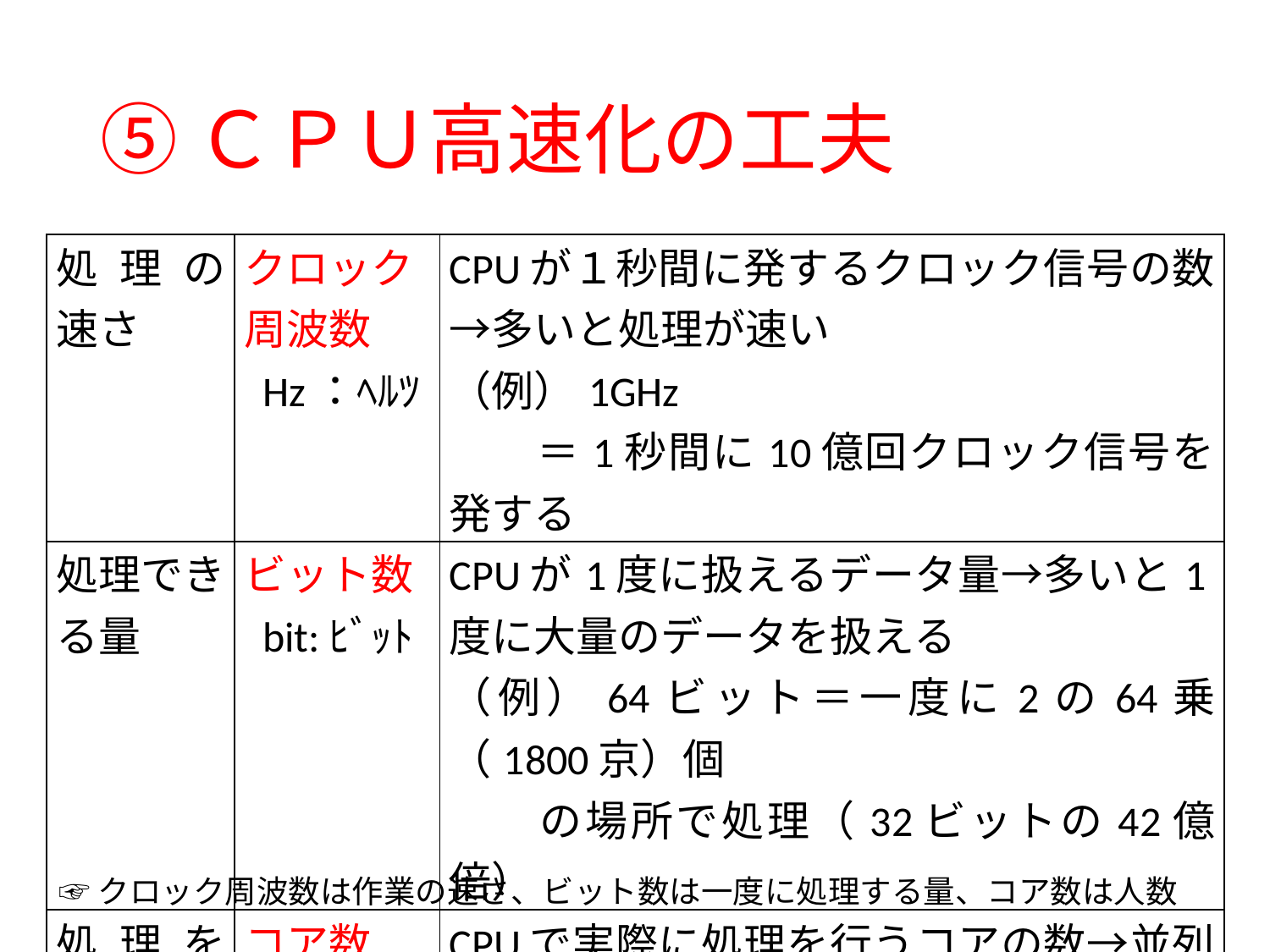

# ⑤ＣＰＵ高速化の工夫
| 処理の速さ | クロック 周波数 Hz：ﾍﾙﾂ | CPUが１秒間に発するクロック信号の数→多いと処理が速い （例）1GHz 　　＝1秒間に10億回クロック信号を発する |
| --- | --- | --- |
| 処理できる量 | ビット数 bit:ﾋﾞｯﾄ | CPUが1度に扱えるデータ量→多いと1度に大量のデータを扱える （例）64ビット＝一度に2の64乗（1800京）個　　 　　の場所で処理（32ビットの42億倍） |
| 処理を行う部分の数 | コア数 | CPUで実際に処理を行うコアの数→並列に処理でき性能が高い （例）6コア（iphone15） 　　　＝同時に6つのコアで処理 |
☞クロック周波数は作業の速さ、ビット数は一度に処理する量、コア数は人数